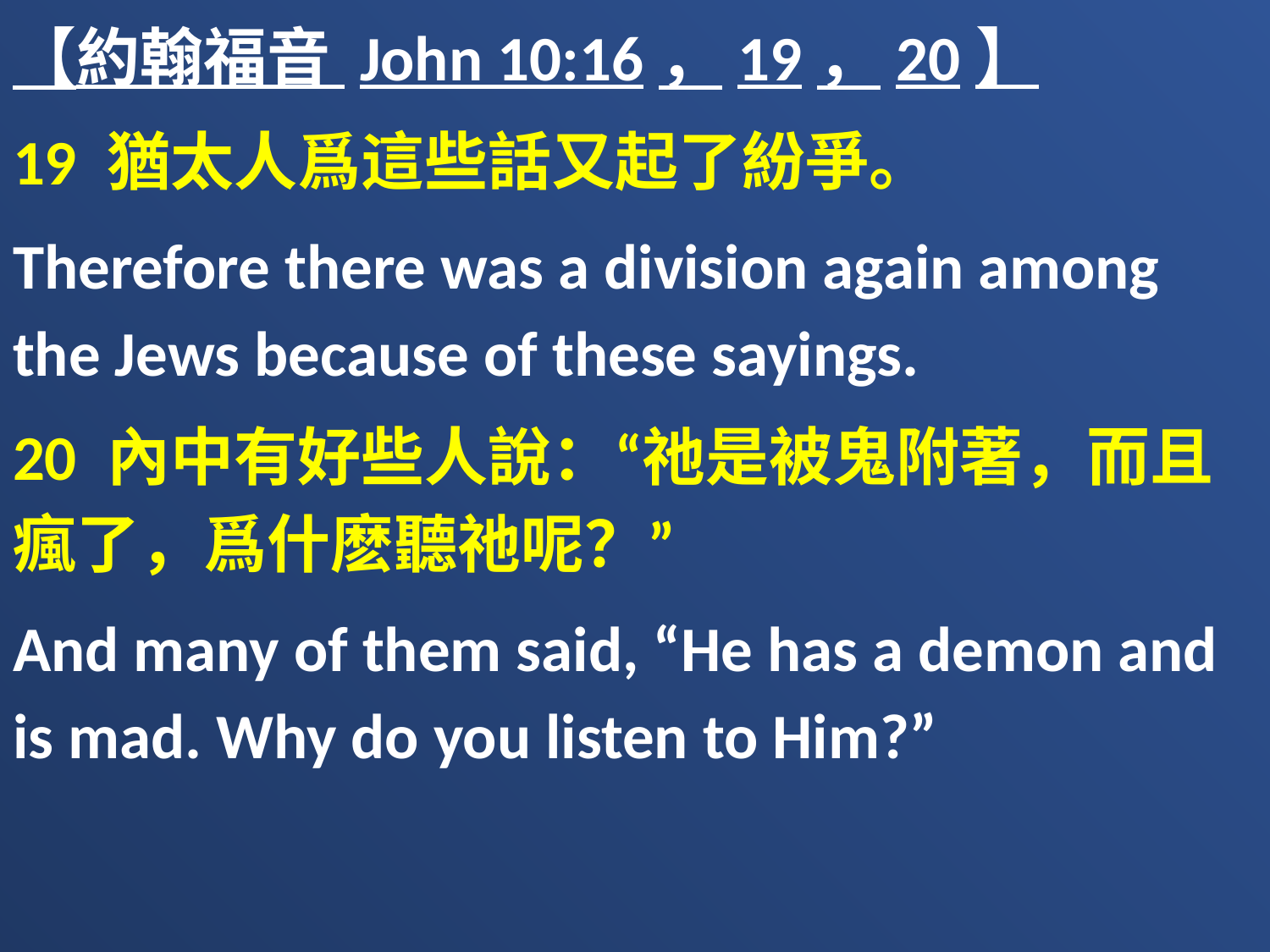

【約翰福音 John 10:16，19，20】
19 猶太人爲這些話又起了紛爭。
Therefore there was a division again among the Jews because of these sayings.
20 內中有好些人說：“祂是被鬼附著，而且瘋了，爲什麽聽祂呢？”
And many of them said, “He has a demon and is mad. Why do you listen to Him?”